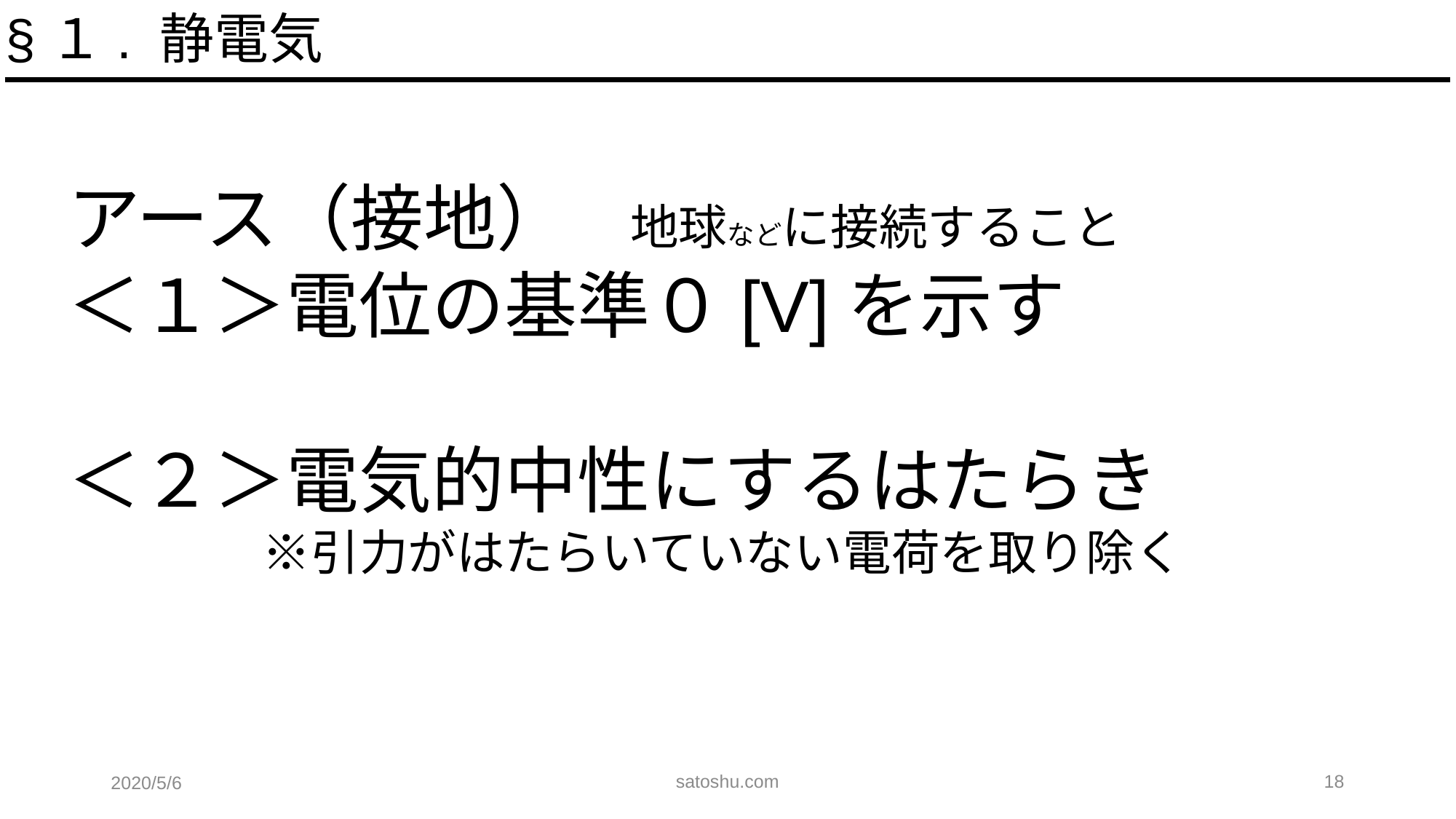

§１. 静電気
アース（接地）　地球などに接続すること
＜１＞電位の基準０[V]を示す

＜２＞電気的中性にするはたらき
　　　　※引力がはたらいていない電荷を取り除く

satoshu.com
18
2020/5/6